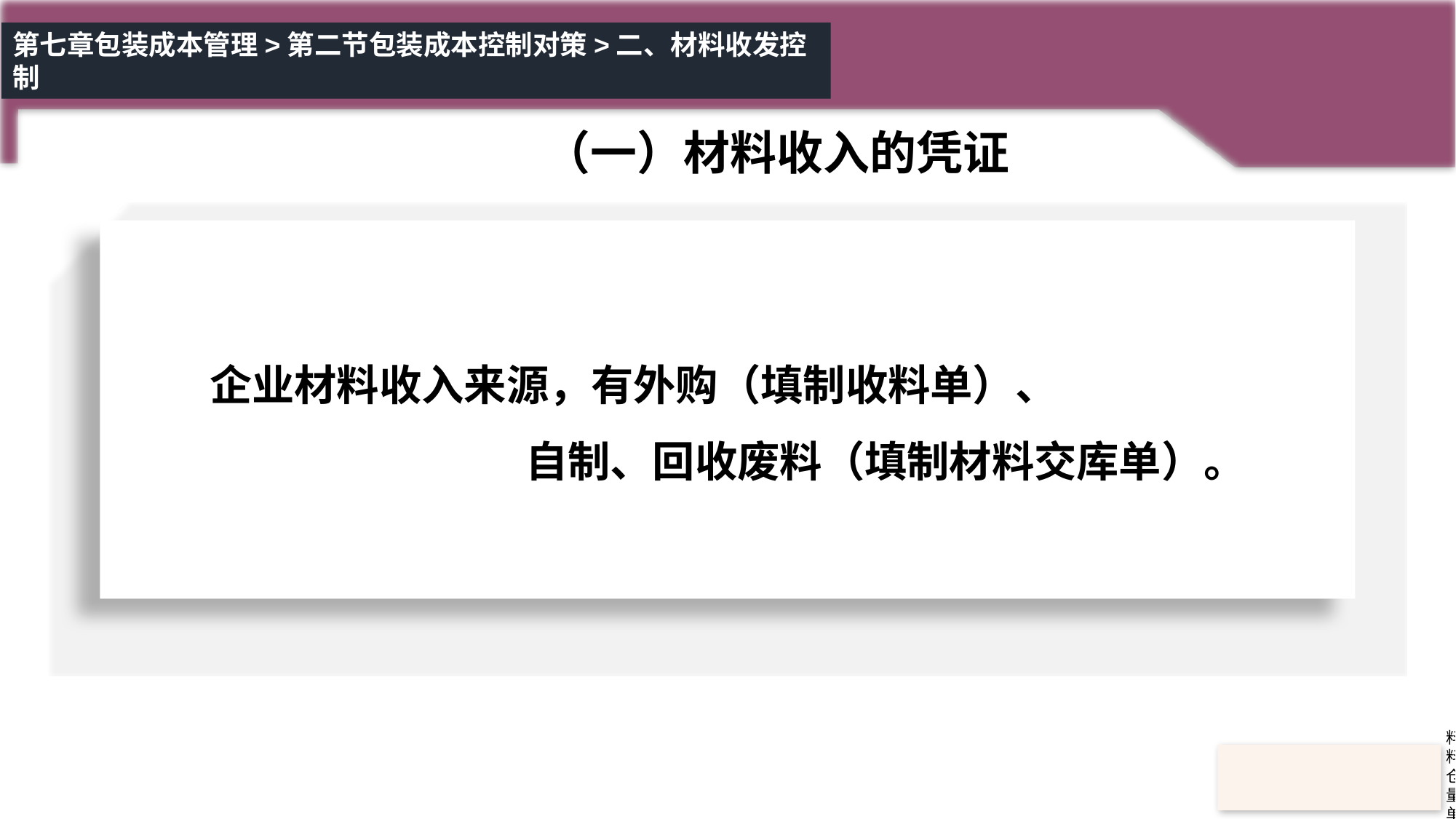

第七章包装成本管理>第二节包装成本控制对策>二、材料收发控制
（一）材料收入的凭证
# 企业材料收入来源，有外购（填制收料单）、 自制、回收废料（填制材料交库单）。
企业材料收入来源，有外购、自制、回收废料以及车间余料退回和委托加工材料收入等。材料由外部运输单位或企业运输部门运到企业材料仓库时，仓库应根据发货票所列的品种、规格数量进行核算、验收。验收以后，应该填制收料单。